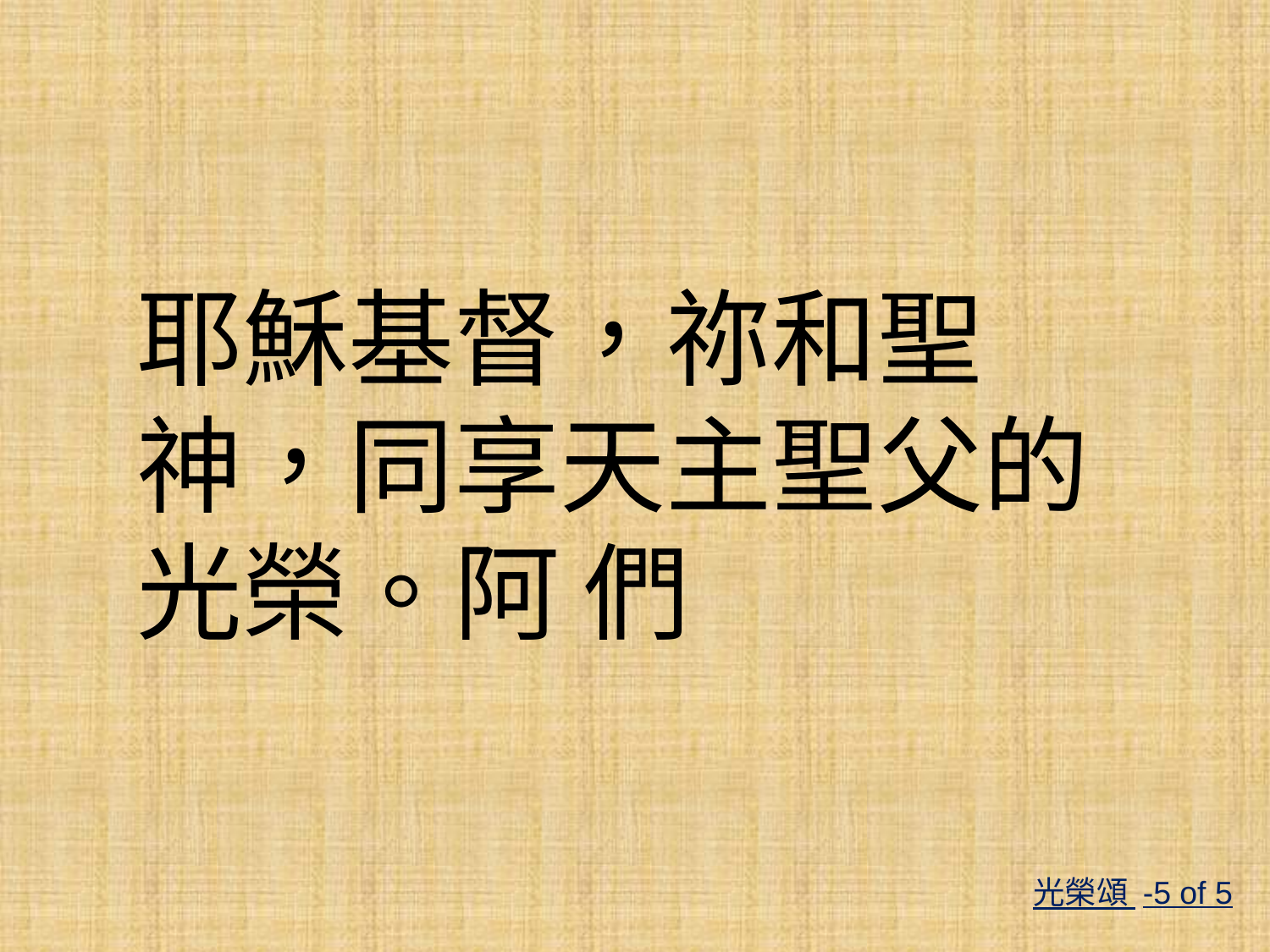

# 耶穌基督，祢和聖神，同享天主聖父的光榮。阿 們
光榮頌 -5 of 5